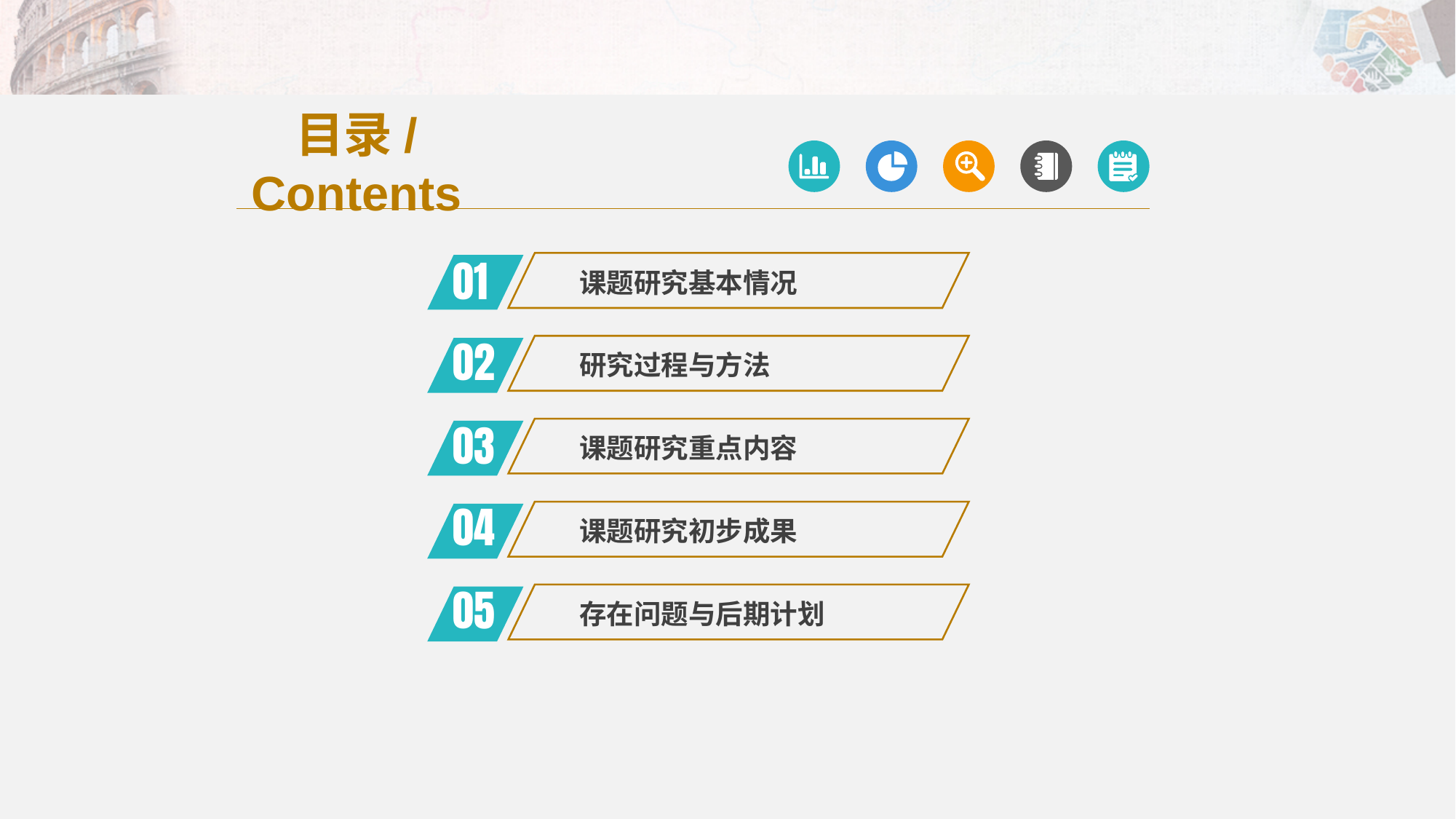

目录/Contents

01

课题研究基本情况
02

研究过程与方法
03

课题研究重点内容
04

课题研究初步成果
05

存在问题与后期计划